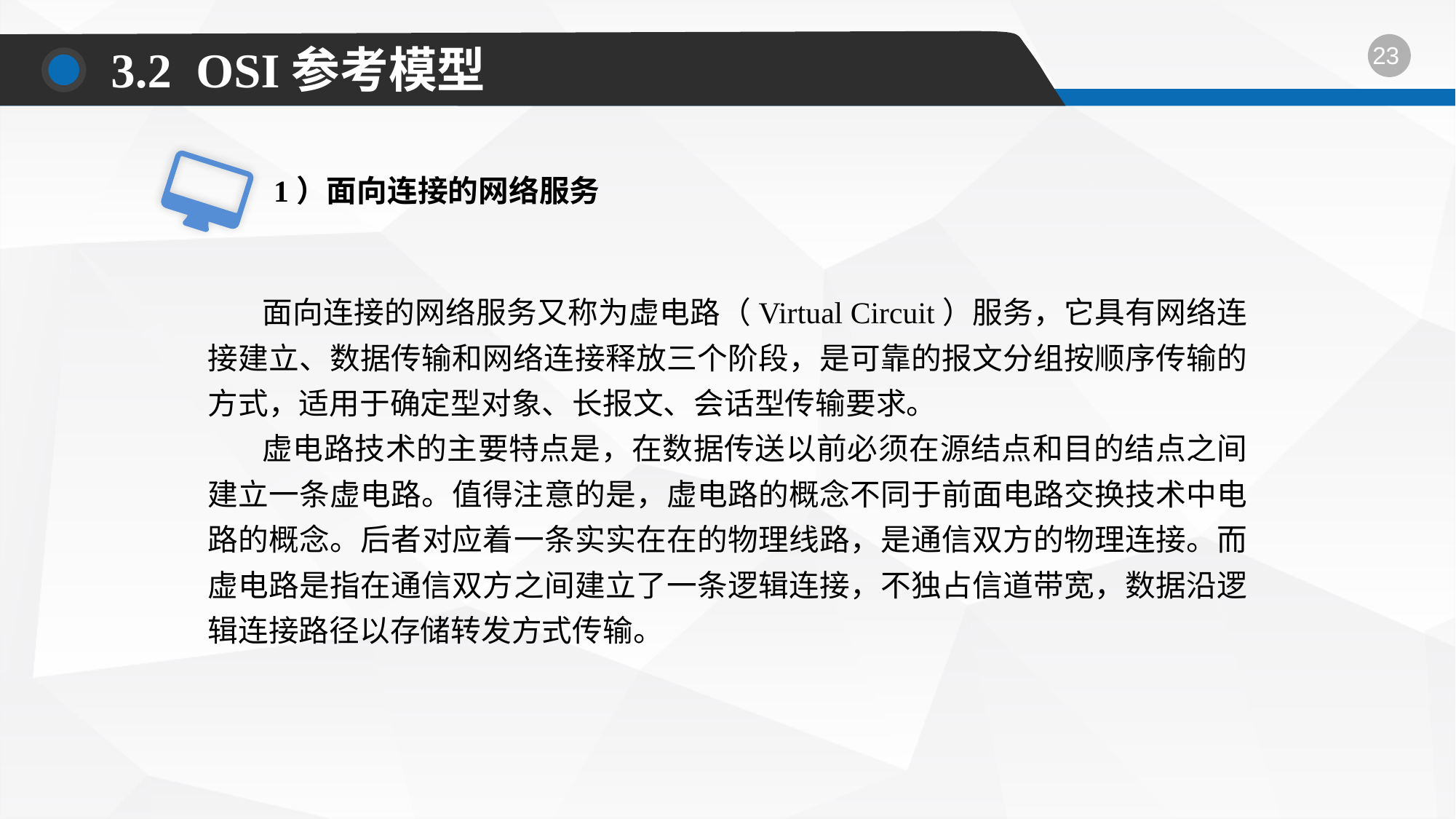

3.2  OSI参考模型

1）面向连接的网络服务
面向连接的网络服务又称为虚电路（Virtual Circuit）服务，它具有网络连接建立、数据传输和网络连接释放三个阶段，是可靠的报文分组按顺序传输的方式，适用于确定型对象、长报文、会话型传输要求。
虚电路技术的主要特点是，在数据传送以前必须在源结点和目的结点之间建立一条虚电路。值得注意的是，虚电路的概念不同于前面电路交换技术中电路的概念。后者对应着一条实实在在的物理线路，是通信双方的物理连接。而虚电路是指在通信双方之间建立了一条逻辑连接，不独占信道带宽，数据沿逻辑连接路径以存储转发方式传输。